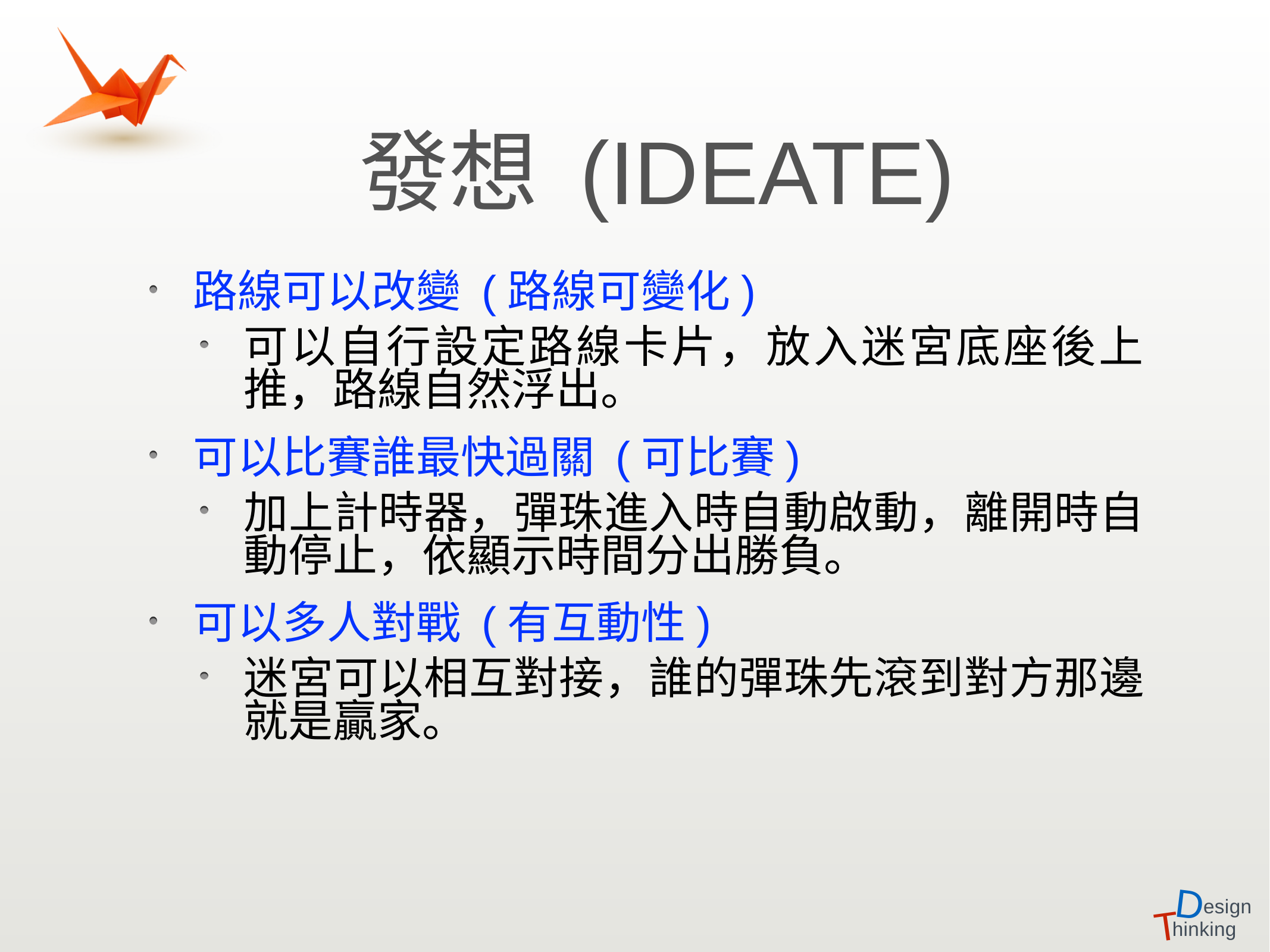

# 發想 (ideate)
路線可以改變 (路線可變化)
可以自行設定路線卡片，放入迷宮底座後上推，路線自然浮出。
可以比賽誰最快過關 (可比賽)
加上計時器，彈珠進入時自動啟動，離開時自動停止，依顯示時間分出勝負。
可以多人對戰 (有互動性)
迷宮可以相互對接，誰的彈珠先滾到對方那邊就是贏家。